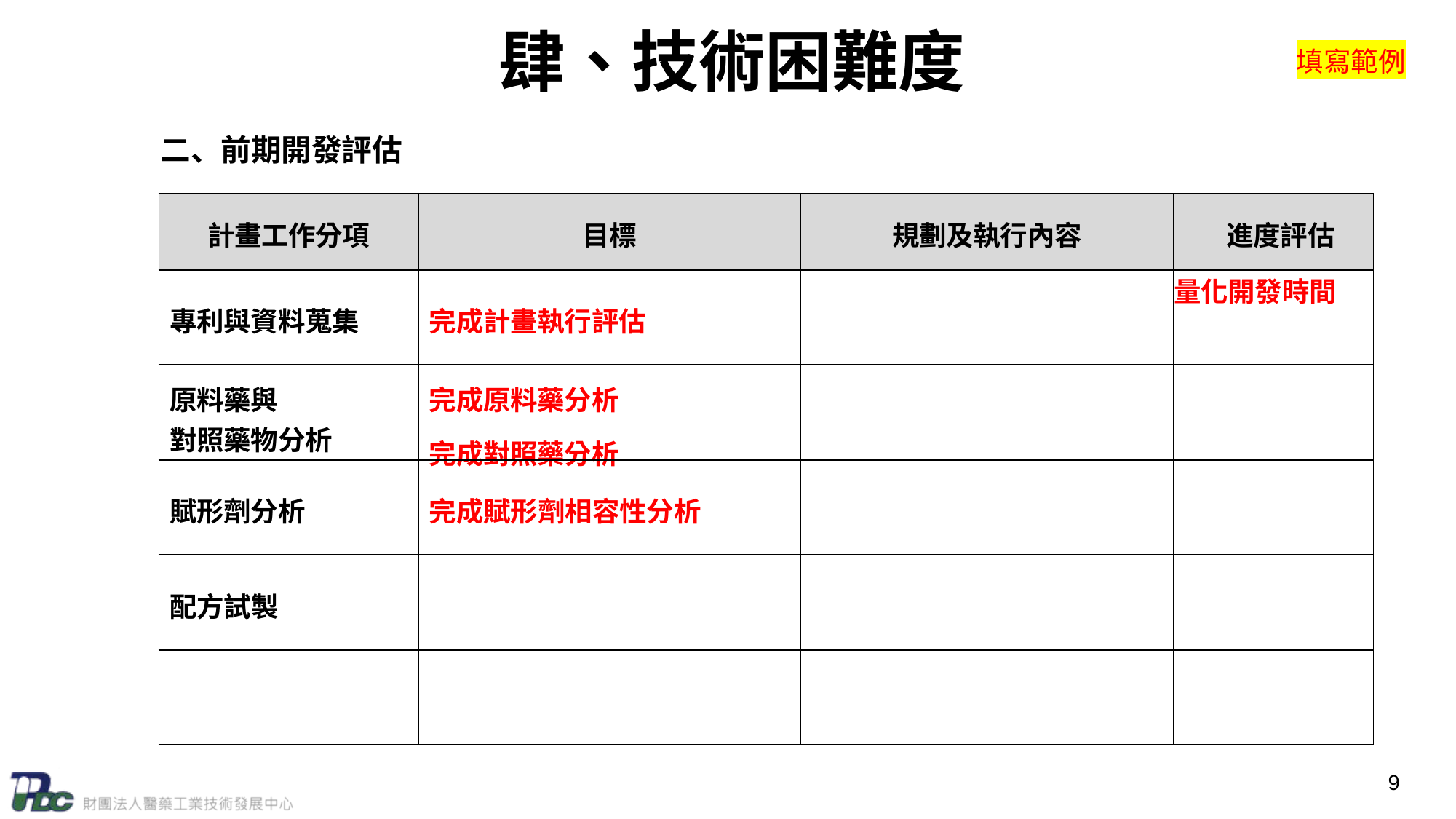

# 肆、技術困難度
填寫範例
二、前期開發評估
| 計畫工作分項 | 目標 | 規劃及執行內容 | 進度評估 |
| --- | --- | --- | --- |
| 專利與資料蒐集 | 完成計畫執行評估 |  | 量化開發時間 |
| 原料藥與 對照藥物分析 | 完成原料藥分析 完成對照藥分析 |  |  |
| 賦形劑分析 | 完成賦形劑相容性分析 |  |  |
| 配方試製 |  |  |  |
|  |  |  |  |
9